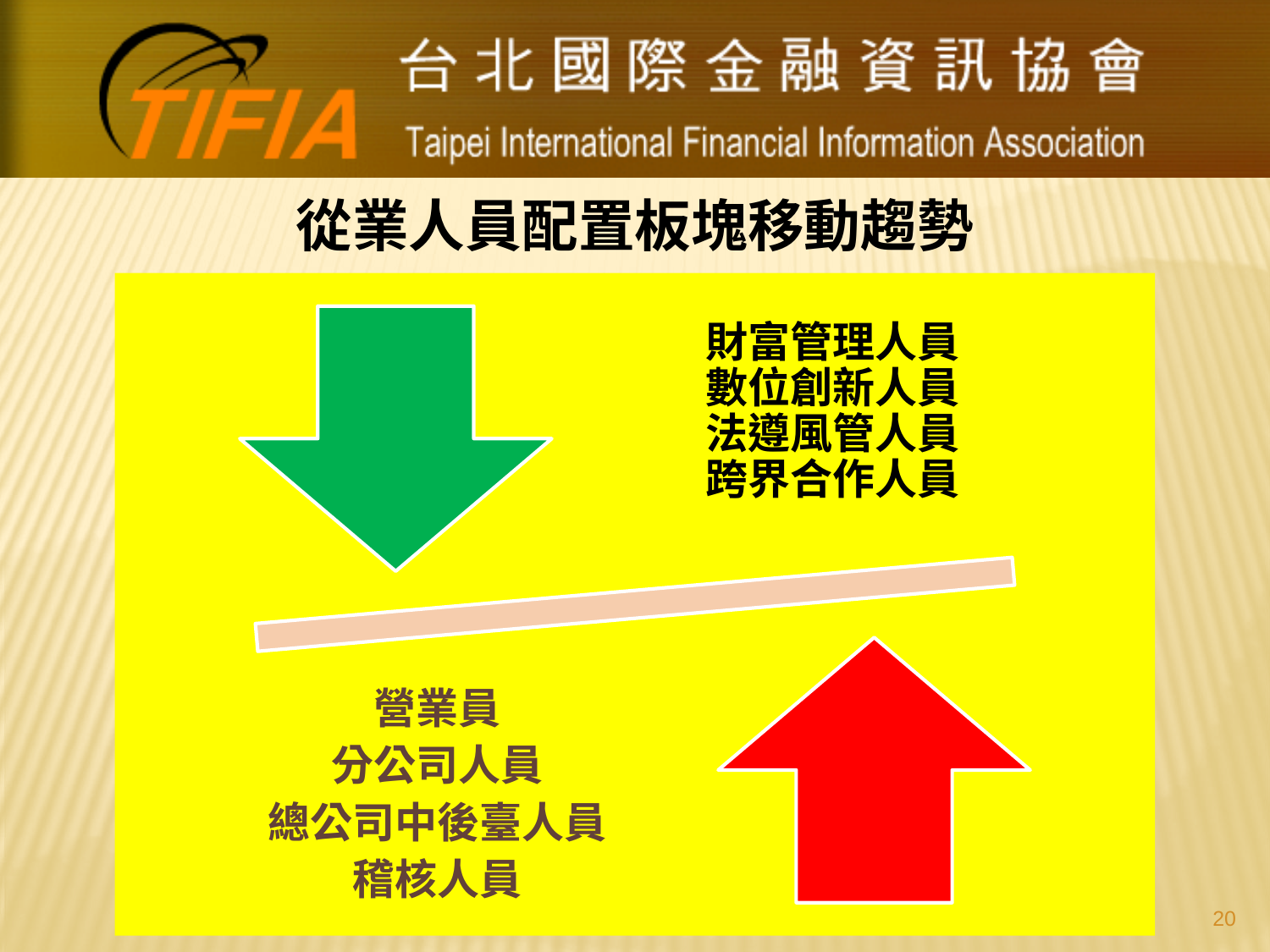

從業人員配置板塊移動趨勢
財富管理人員數位創新人員法遵風管人員跨界合作人員
營業員
分公司人員
總公司中後臺人員
稽核人員
20